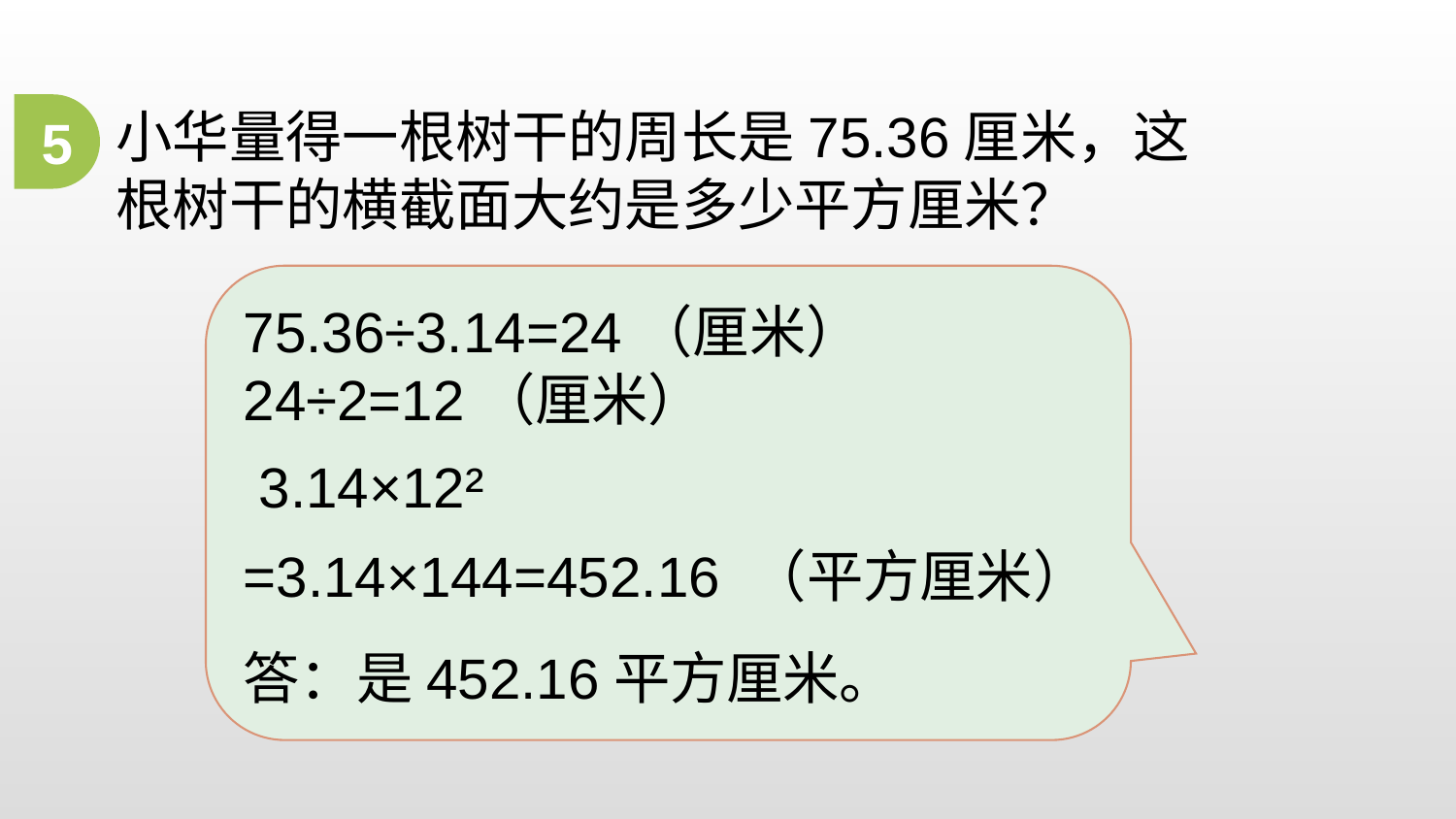

5
小华量得一根树干的周长是75.36厘米，这根树干的横截面大约是多少平方厘米？
75.36÷3.14=24（厘米）  24÷2=12（厘米）
 3.14×12²
=3.14×144=452.16 （平方厘米）
答：是452.16平方厘米。